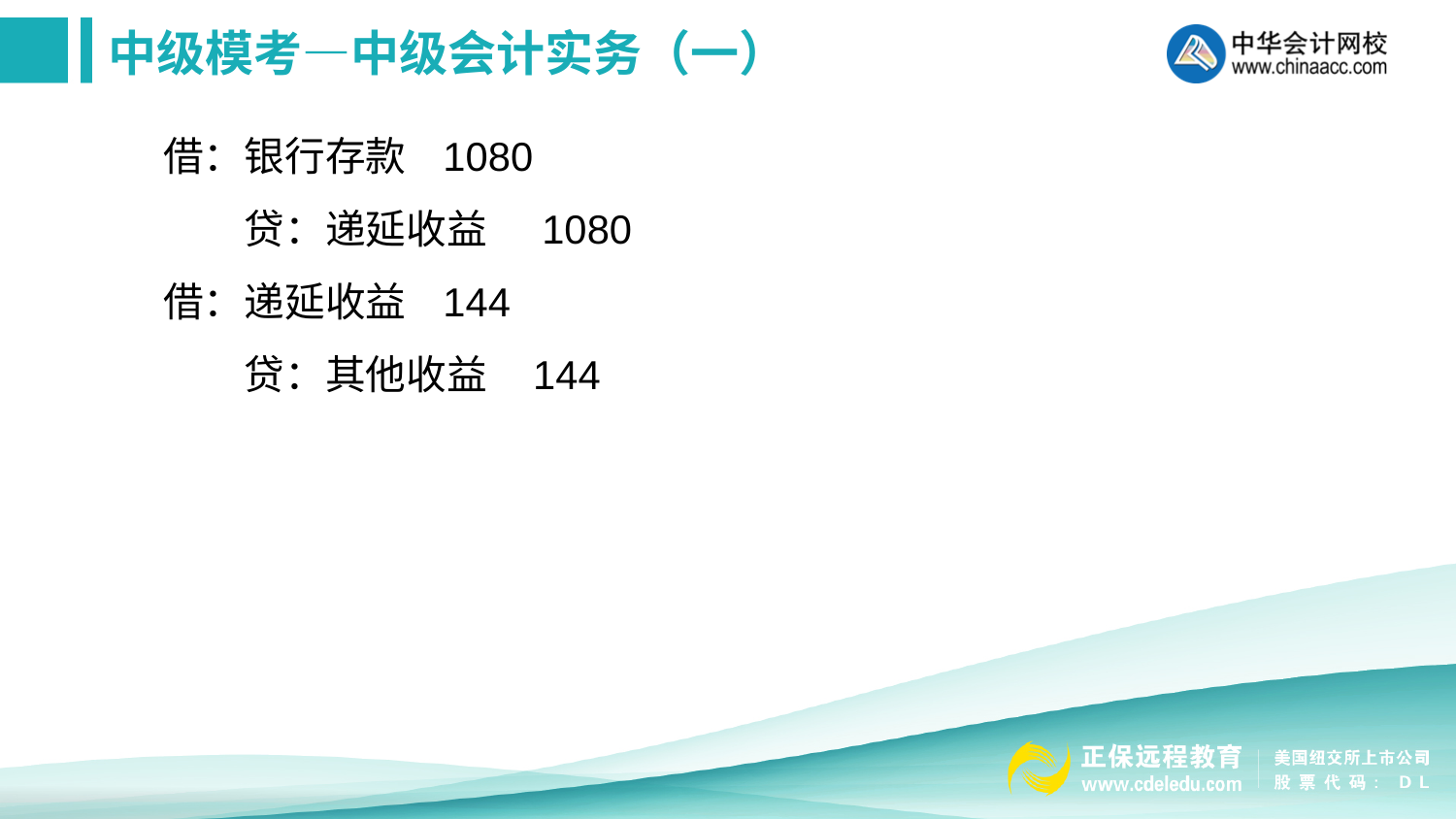

借：银行存款   1080
　　贷：递延收益     1080
借：递延收益   144
　　贷：其他收益    144